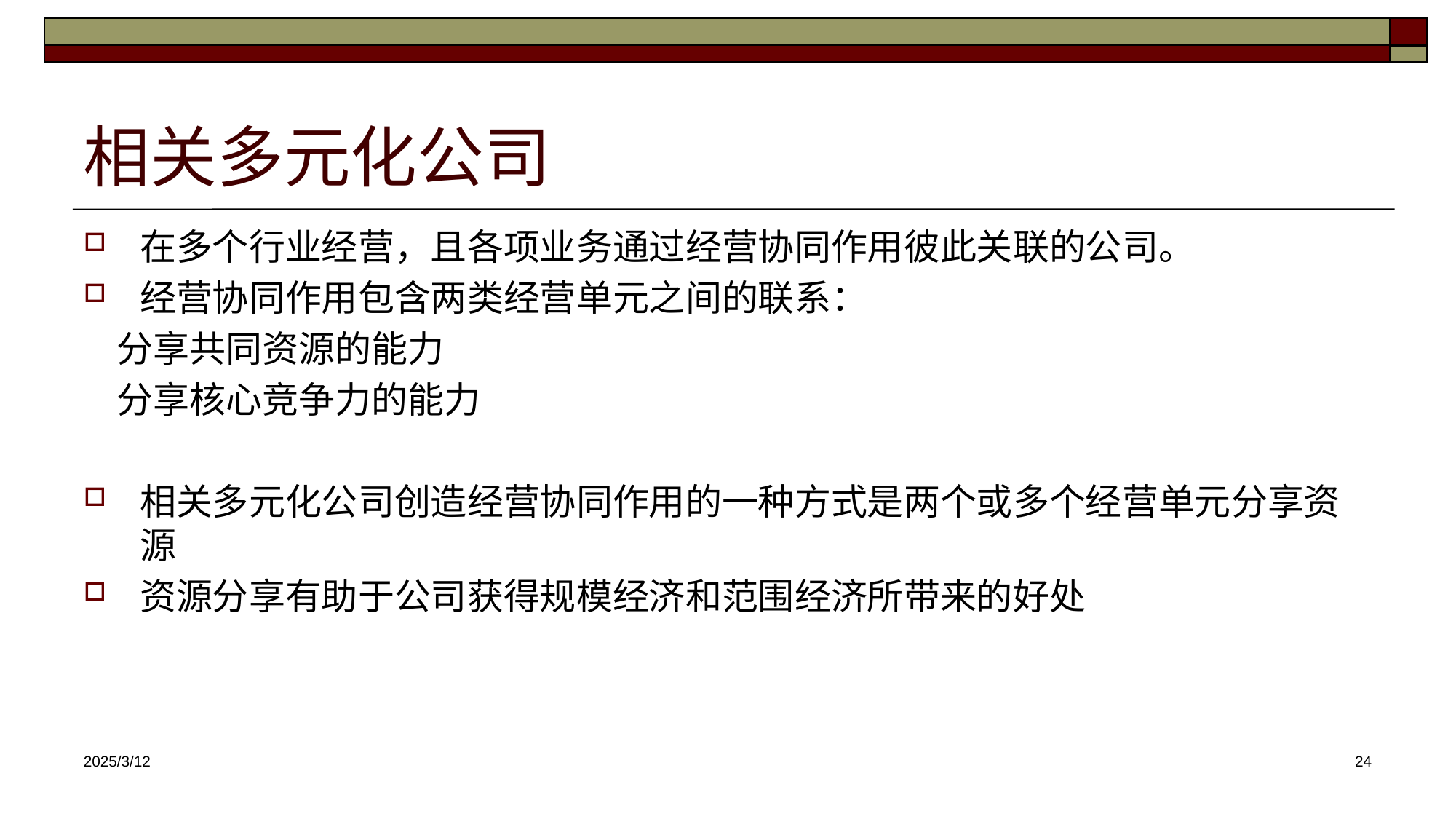

# 相关多元化公司
在多个行业经营，且各项业务通过经营协同作用彼此关联的公司。
经营协同作用包含两类经营单元之间的联系：
   分享共同资源的能力
   分享核心竞争力的能力

相关多元化公司创造经营协同作用的一种方式是两个或多个经营单元分享资源
资源分享有助于公司获得规模经济和范围经济所带来的好处

2025/3/12
24